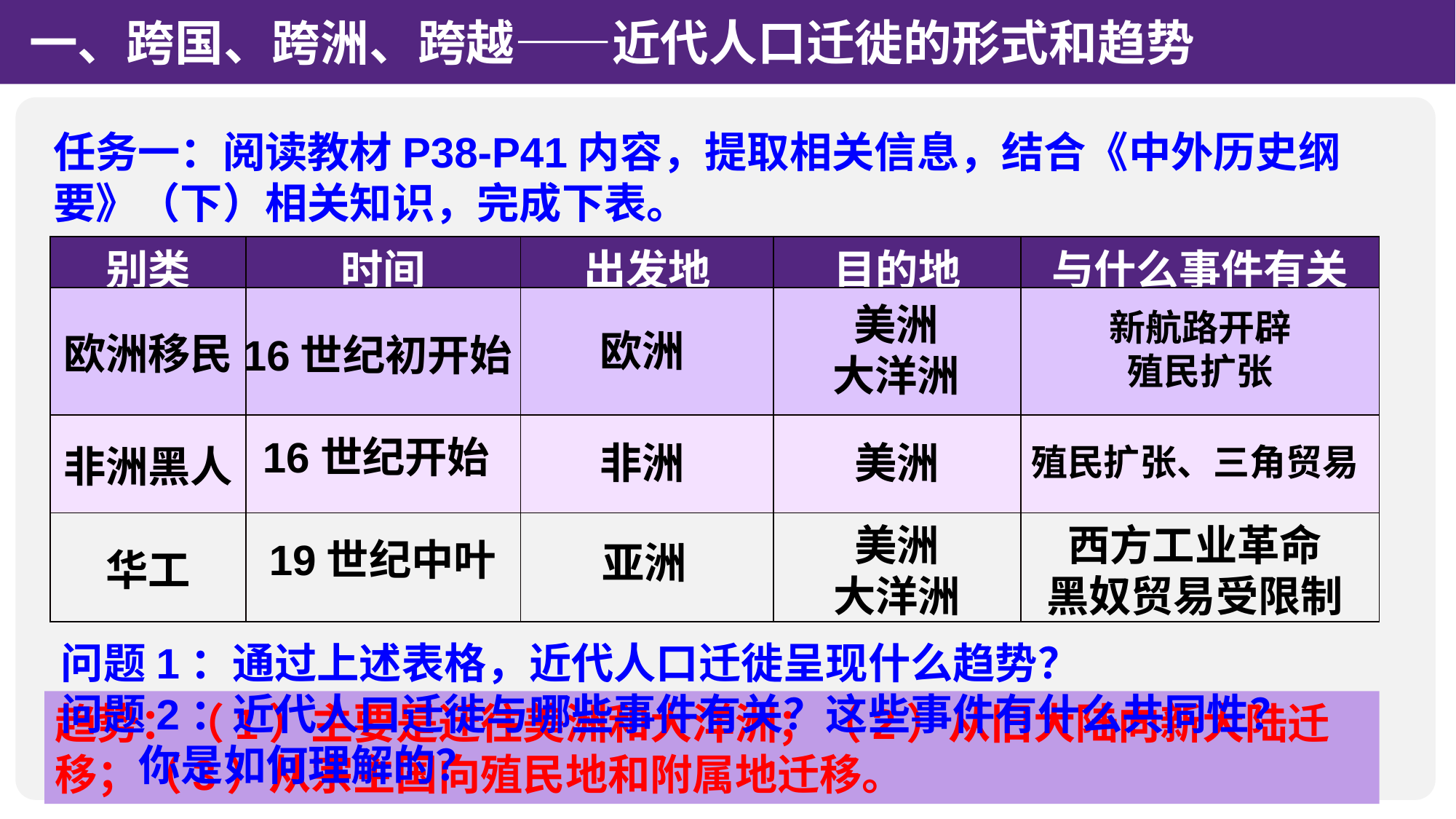

一、跨国、跨洲、跨越——近代人口迁徙的形式和趋势
任务一：阅读教材P38-P41内容，提取相关信息，结合《中外历史纲要》（下）相关知识，完成下表。
| 别类 | 时间 | 出发地 | 目的地 | 与什么事件有关 |
| --- | --- | --- | --- | --- |
| 欧洲移民 |  |  |  |  |
| 非洲黑人 |  |  |  |  |
| 华工 |  |  |  |  |
美洲
大洋洲
新航路开辟
殖民扩张
欧洲
16世纪初开始
16世纪开始
非洲
美洲
殖民扩张、三角贸易
西方工业革命
黑奴贸易受限制
美洲
大洋洲
19世纪中叶
亚洲
问题1：通过上述表格，近代人口迁徙呈现什么趋势？
问题2：近代人口迁徙与哪些事件有关？这些事件有什么共同性？
       你是如何理解的？
趋势：（1）主要是迁往美洲和大洋洲；（2）从旧大陆向新大陆迁移；（3）从宗主国向殖民地和附属地迁移。